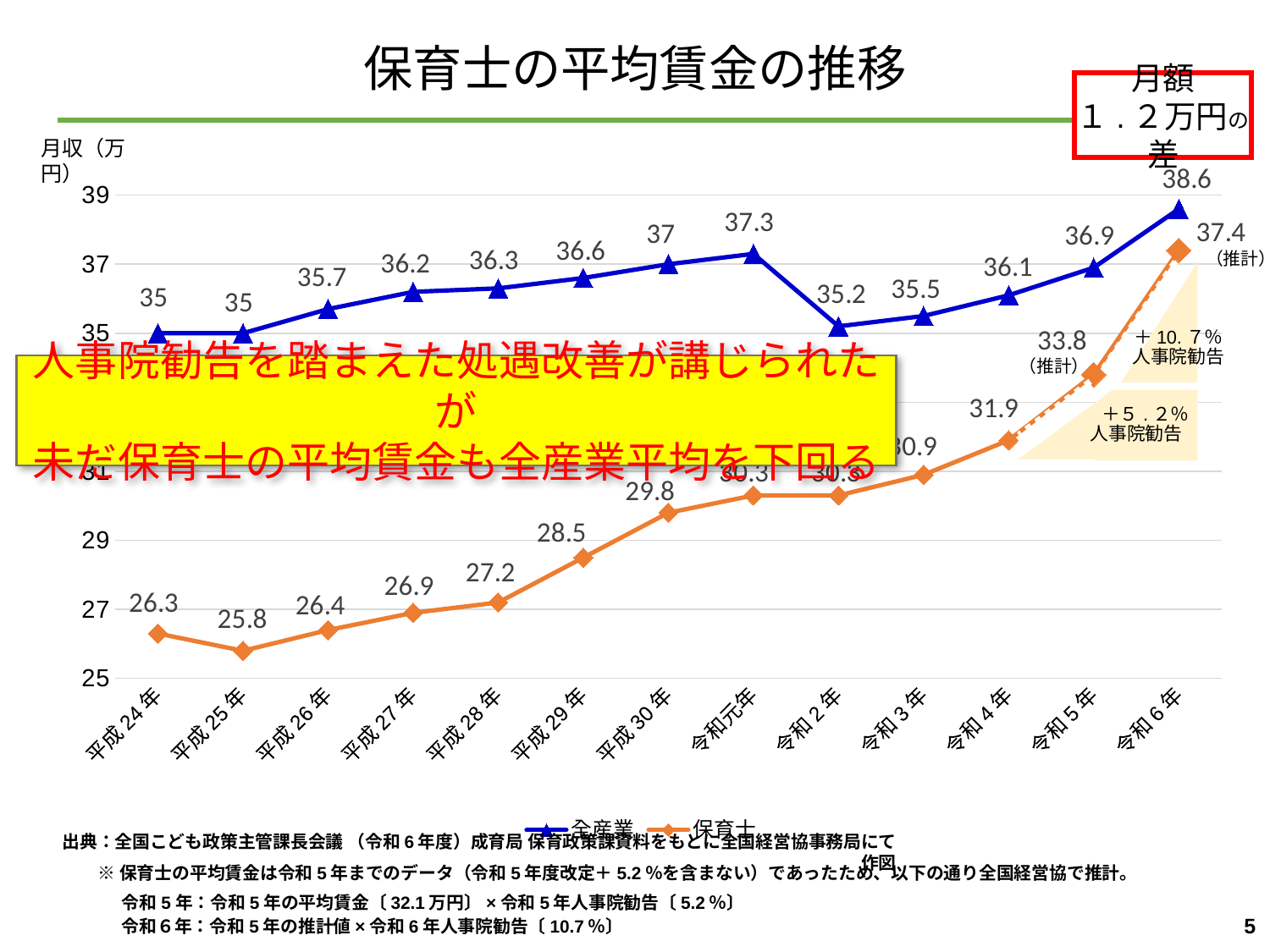

保育士の平均賃金の推移
月額
１.２万円の差
月収（万円）

### Chart

| Category | 全産業 | 保育士 |
|---|---|---|
| 平成24年 | 35.0 | 26.3 |
| 平成25年 | 35.0 | 25.8 |
| 平成26年 | 35.7 | 26.4 |
| 平成27年 | 36.2 | 26.9 |
| 平成28年 | 36.3 | 27.2 |
| 平成29年 | 36.6 | 28.5 |
| 平成30年 | 37.0 | 29.8 |
| 令和元年 | 37.3 | 30.3 |
| 令和2年 | 35.2 | 30.3 |
| 令和3年 | 35.5 | 30.9 |
| 令和4年 | 36.1 | 31.9 |
| 令和5年 | 36.9 | 33.8 |
| 令和6年 | 38.6 | 37.4 |
人事院勧告を踏まえた処遇改善が講じられたが
未だ保育士の平均賃金も全産業平均を下回る
 （推計）
＋10.７％
人事院勧告
 （推計）

　　　　　　＋５.２％
　　　　　人事院勧告
 出典：全国こども政策主管課長会議 （令和6年度）成育局 保育政策課資料をもとに全国経営協事務局にて作図
 ※保育士の平均賃金は令和5年までのデータ（令和5年度改定＋5.2％を含まない）であったため、以下の通り全国経営協で推計。
 令和5年：令和5年の平均賃金〔32.1万円〕×令和5年人事院勧告〔5.2％〕
 令和６年：令和5年の推計値×令和6年人事院勧告〔10.7％〕
5